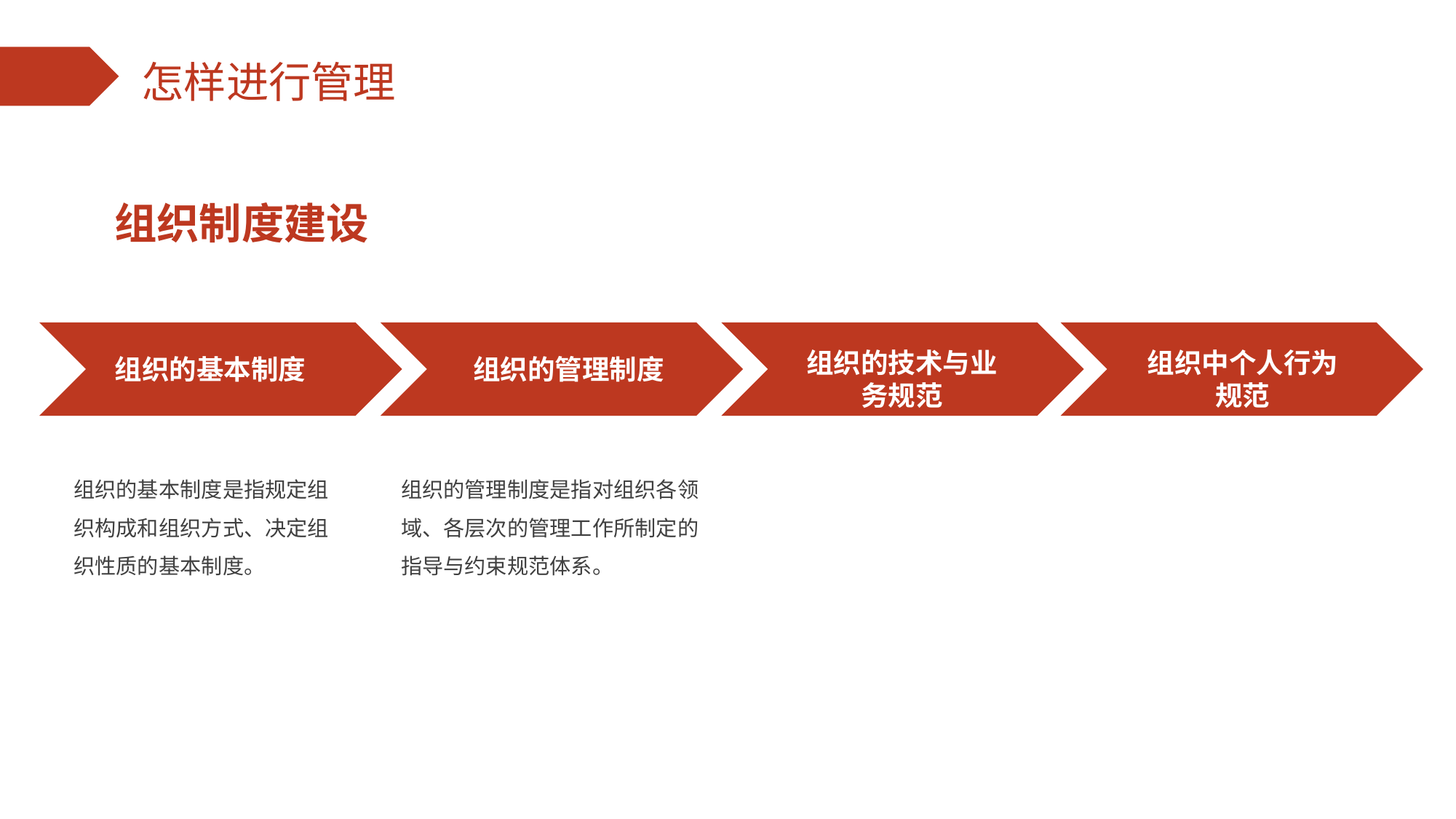

组织制度建设

组织的技术与业务规范
组织中个人行为规范
组织的基本制度
组织的管理制度
组织的基本制度是指规定组织构成和组织方式、决定组织性质的基本制度。
组织的管理制度是指对组织各领域、各层次的管理工作所制定的指导与约束规范体系。